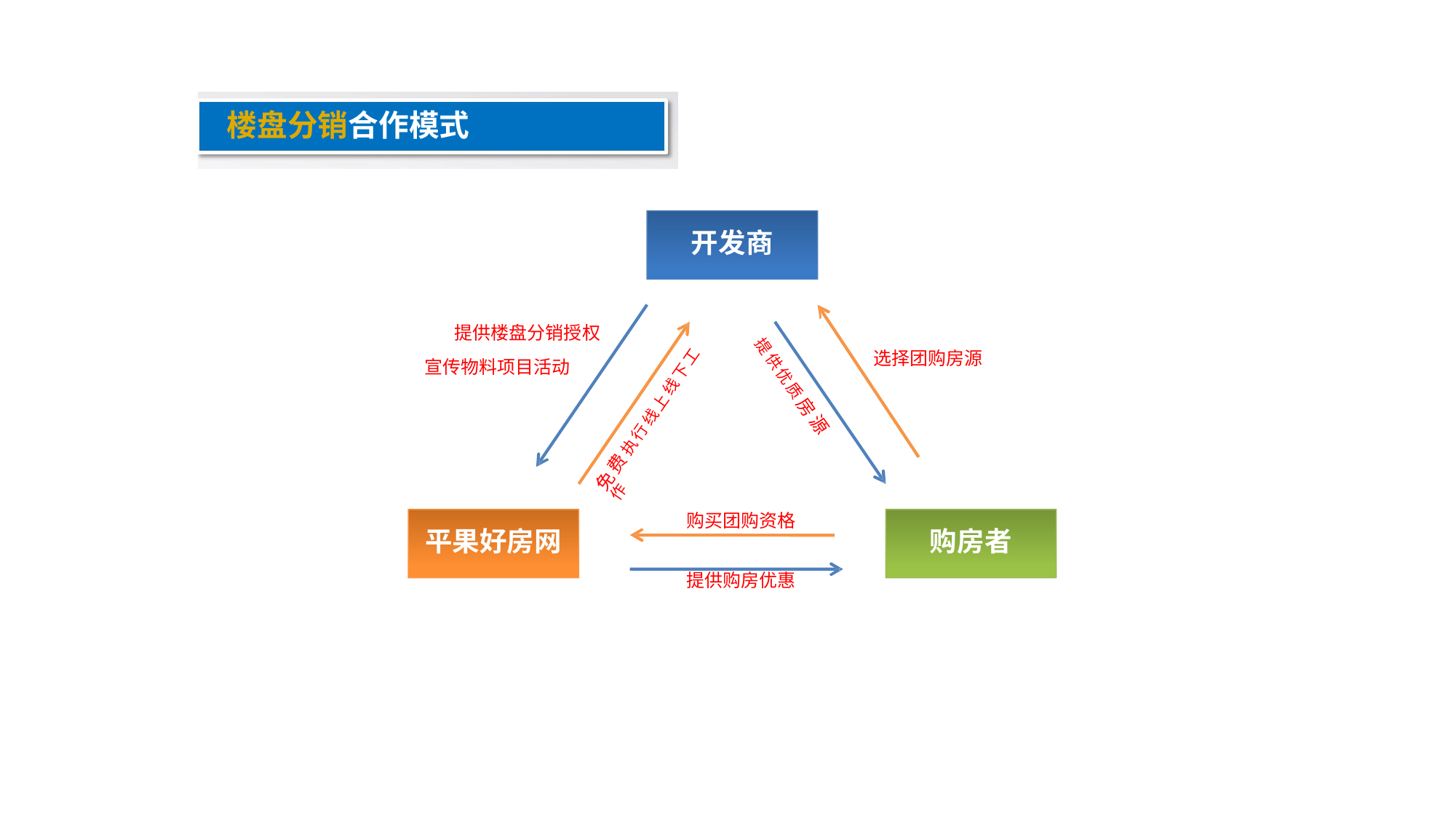

楼盘分销合作模式

开发商

提供楼盘分销授权 宣传物料项目活动

选择团购房源
提 供 优 质 房 源
免 费 执 行 线 上 线 下 工 作
购买团购资格

平果好房网
购房者

提供购房优惠